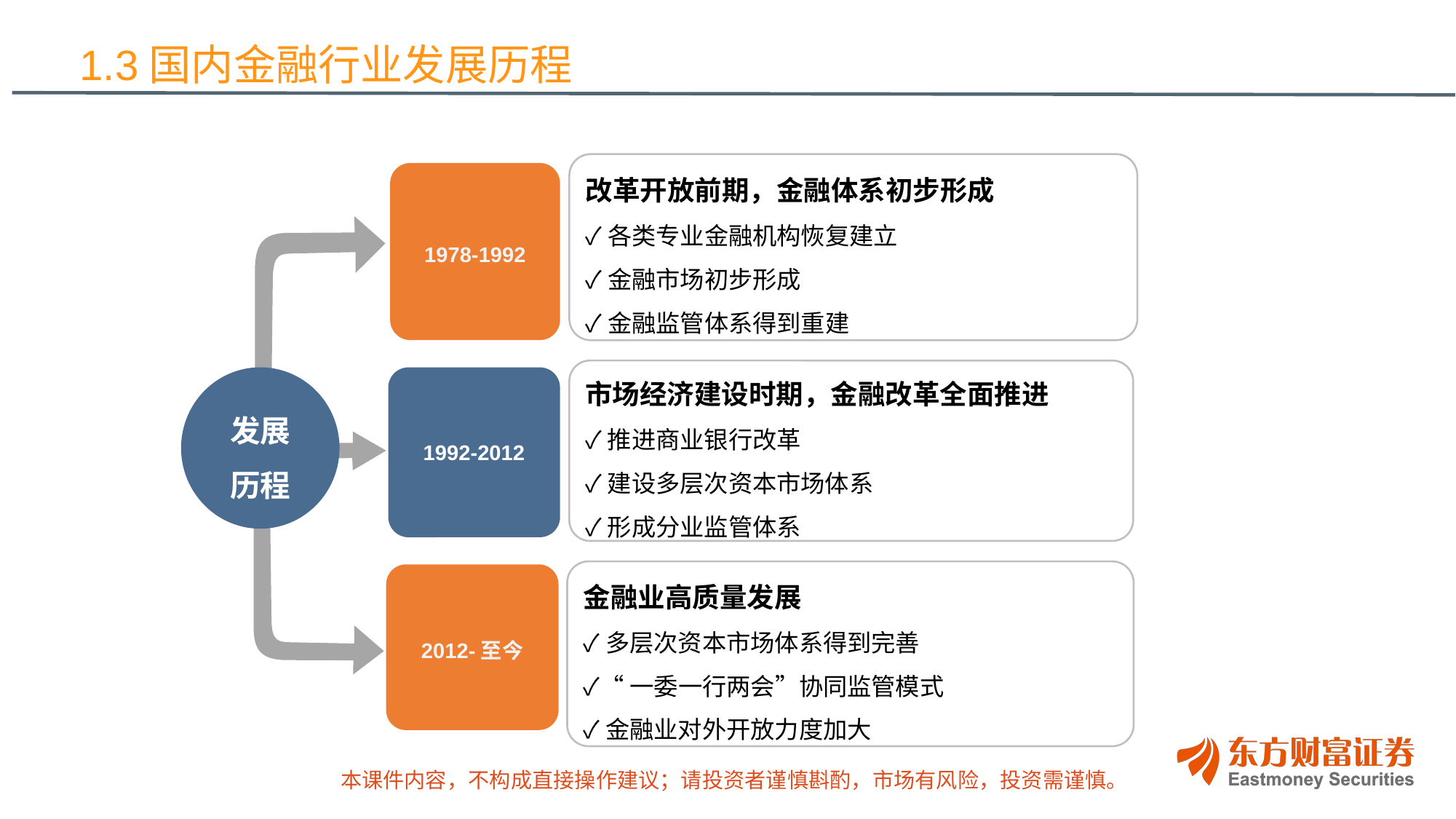

1.3国内金融行业发展历程
改革开放前期，金融体系初步形成
✓各类专业金融机构恢复建立
✓金融市场初步形成
✓金融监管体系得到重建
1978-1992

市场经济建设时期，金融改革全面推进
✓推进商业银行改革
✓建设多层次资本市场体系
✓形成分业监管体系
发展历程
1992-2012

金融业高质量发展
✓多层次资本市场体系得到完善
✓“一委一行两会”协同监管模式
✓金融业对外开放力度加大
2012-至今